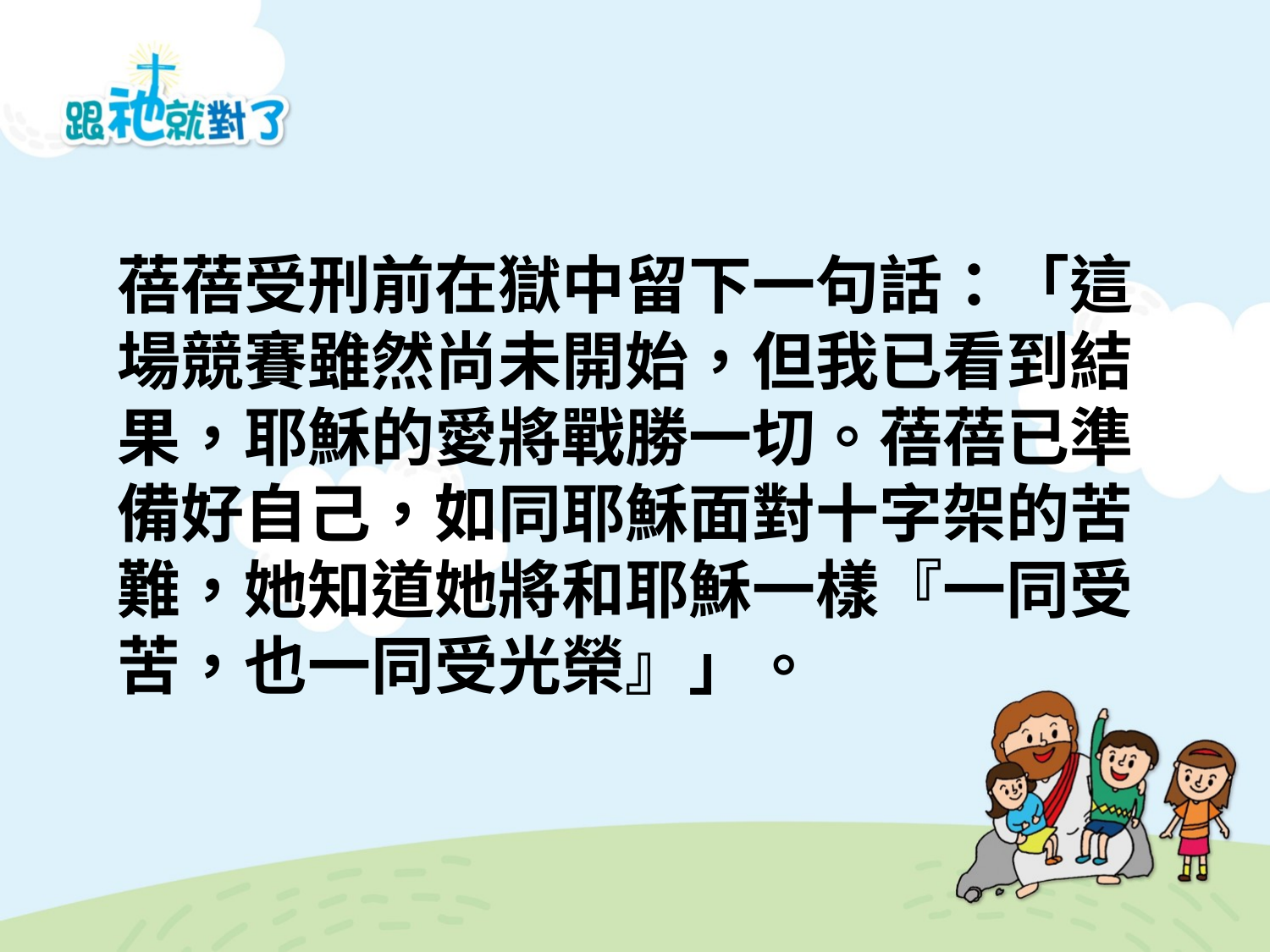

蓓蓓受刑前在獄中留下一句話：「這場競賽雖然尚未開始，但我已看到結果，耶穌的愛將戰勝一切。蓓蓓已準備好自己，如同耶穌面對十字架的苦難，她知道她將和耶穌一樣『一同受苦，也一同受光榮』」。